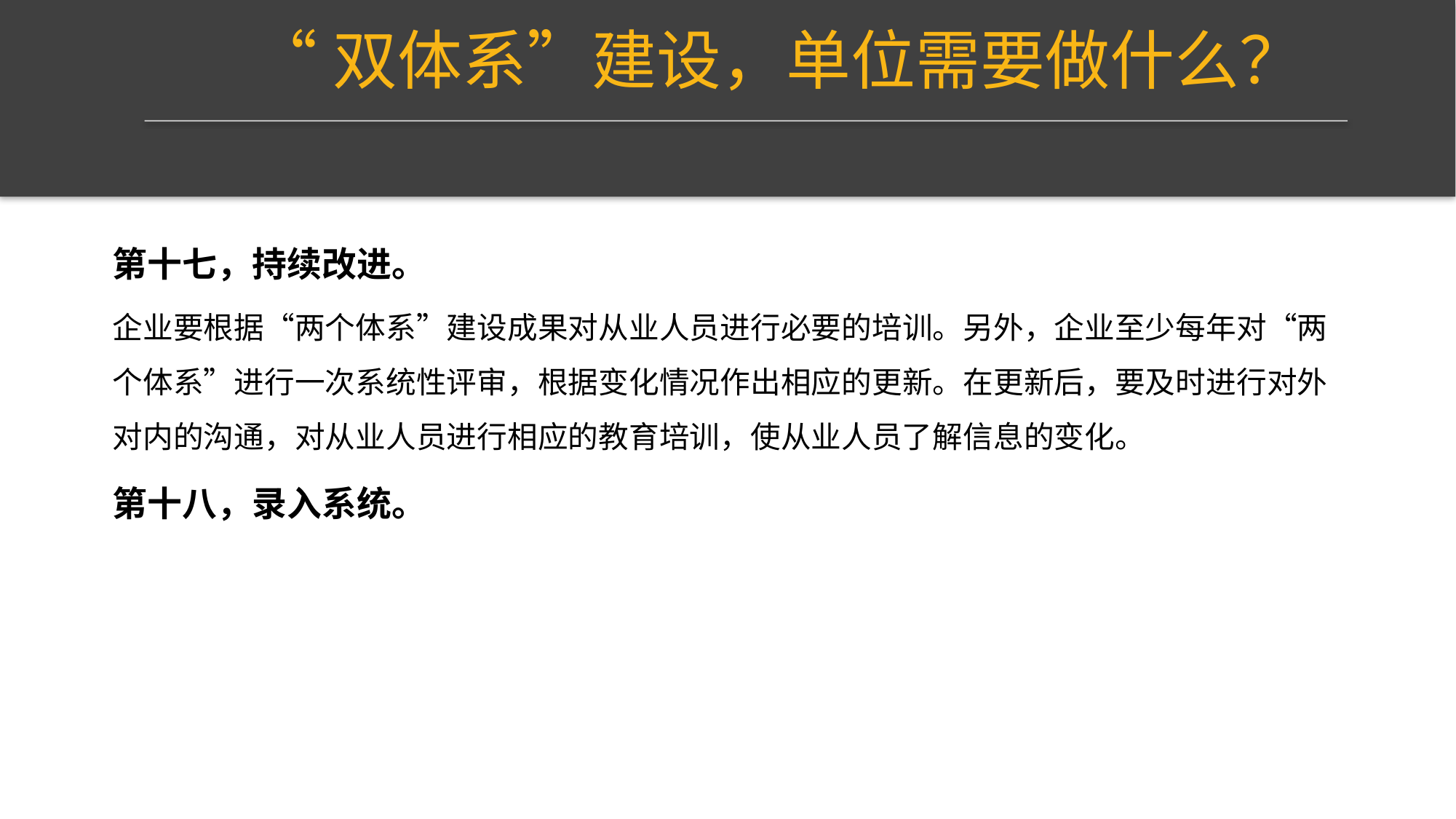

“双体系”建设，单位需要做什么？
第十七，持续改进。
企业要根据“两个体系”建设成果对从业人员进行必要的培训。另外，企业至少每年对“两个体系”进行一次系统性评审，根据变化情况作出相应的更新。在更新后，要及时进行对外对内的沟通，对从业人员进行相应的教育培训，使从业人员了解信息的变化。
第十八，录入系统。